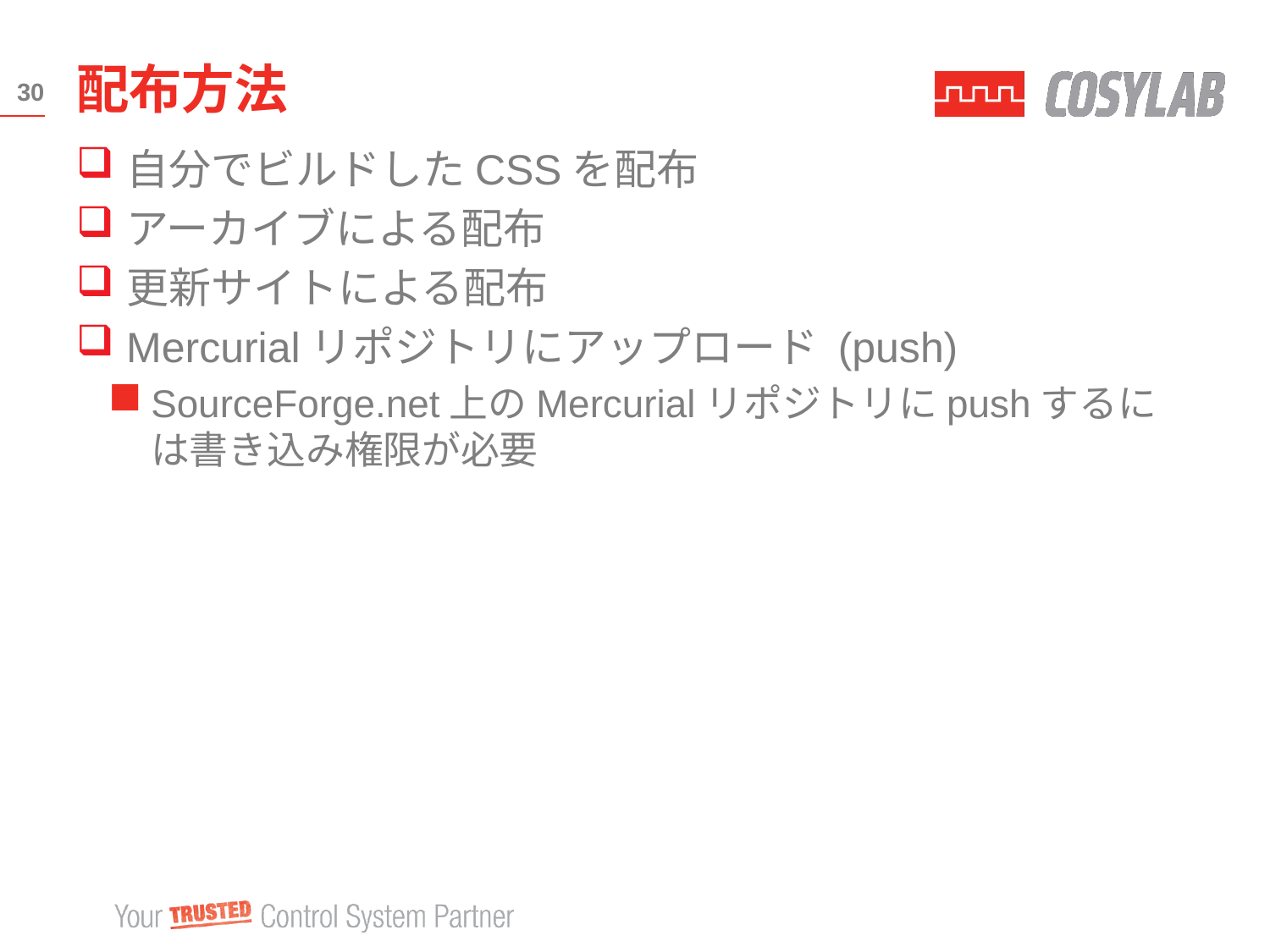

# 配布方法
30
自分でビルドしたCSSを配布
アーカイブによる配布
更新サイトによる配布
Mercurialリポジトリにアップロード (push)
SourceForge.net上のMercurialリポジトリにpushするには書き込み権限が必要